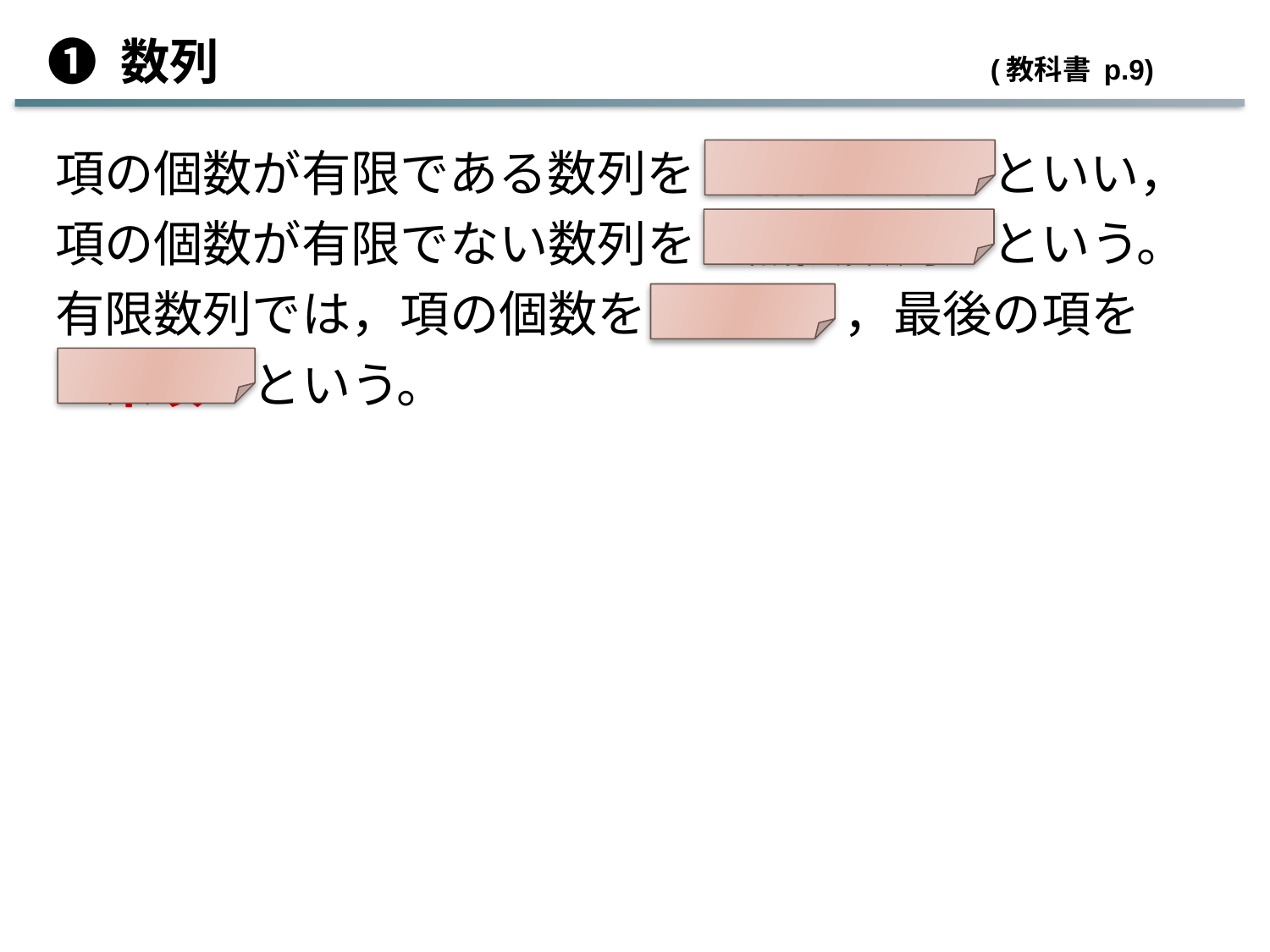

➊ 数列　					               (教科書 p.9)
項の個数が有限である数列を　有限数列　といい，項の個数が有限でない数列を　無限数列　という。
有限数列では，項の個数を　項数　，最後の項を
　末項　という。